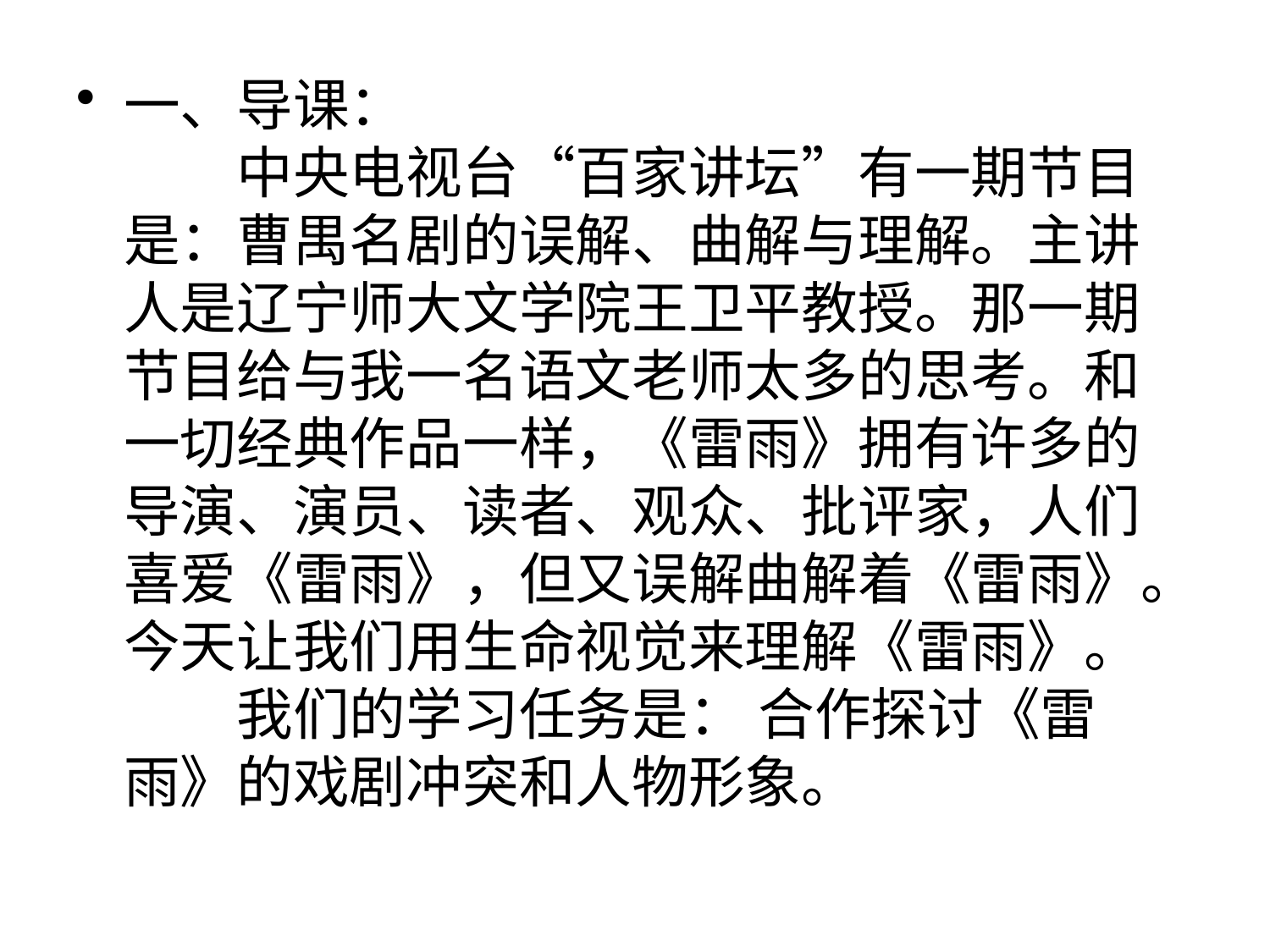

#
一、导课： 
　　中央电视台“百家讲坛”有一期节目是：曹禺名剧的误解、曲解与理解。主讲人是辽宁师大文学院王卫平教授。那一期节目给与我一名语文老师太多的思考。和一切经典作品一样，《雷雨》拥有许多的导演、演员、读者、观众、批评家，人们喜爱《雷雨》，但又误解曲解着《雷雨》。今天让我们用生命视觉来理解《雷雨》。 
　　我们的学习任务是： 合作探讨《雷雨》的戏剧冲突和人物形象。